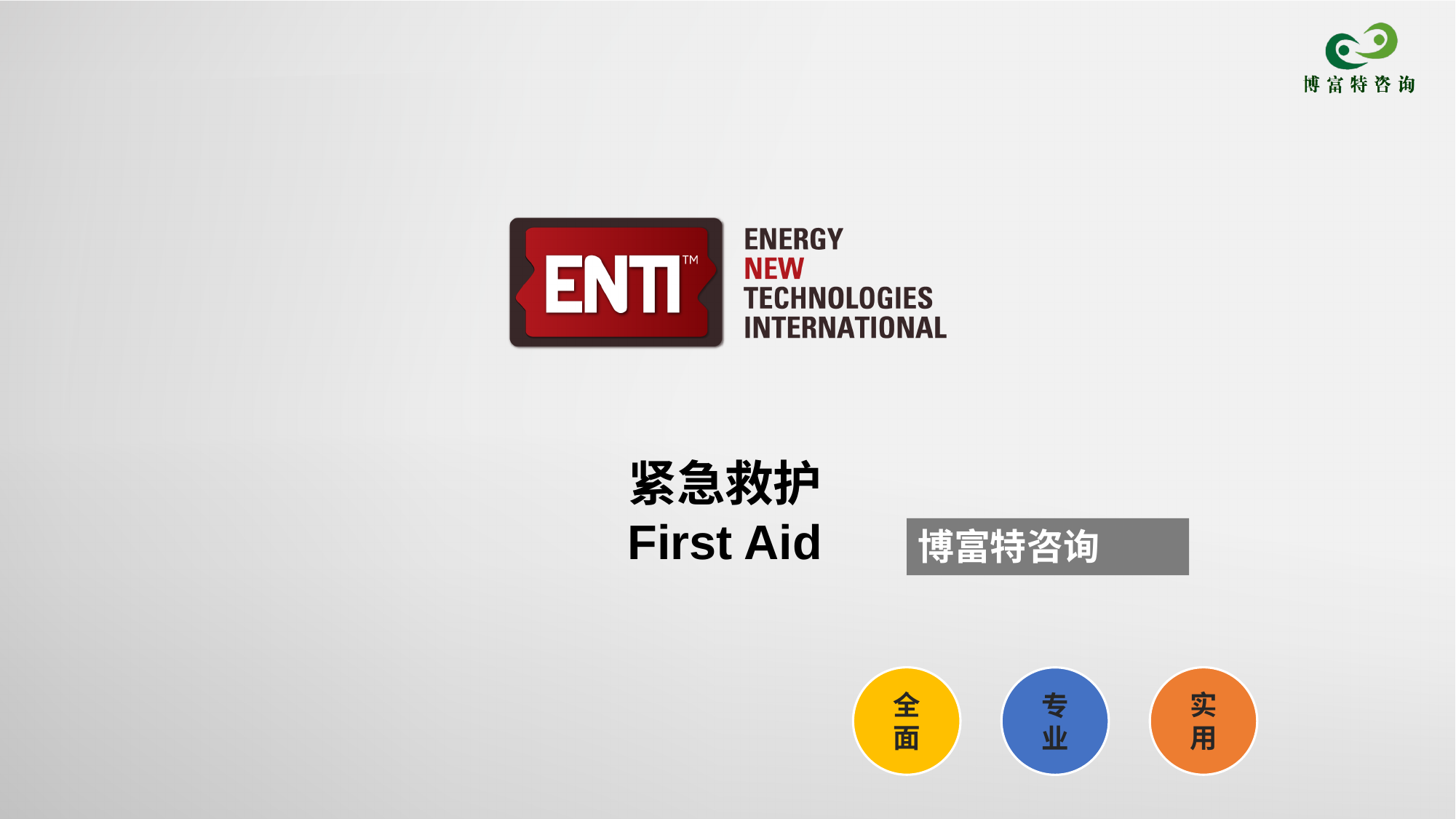

紧急救护
First Aid
博富特咨询
全面
实用
专业